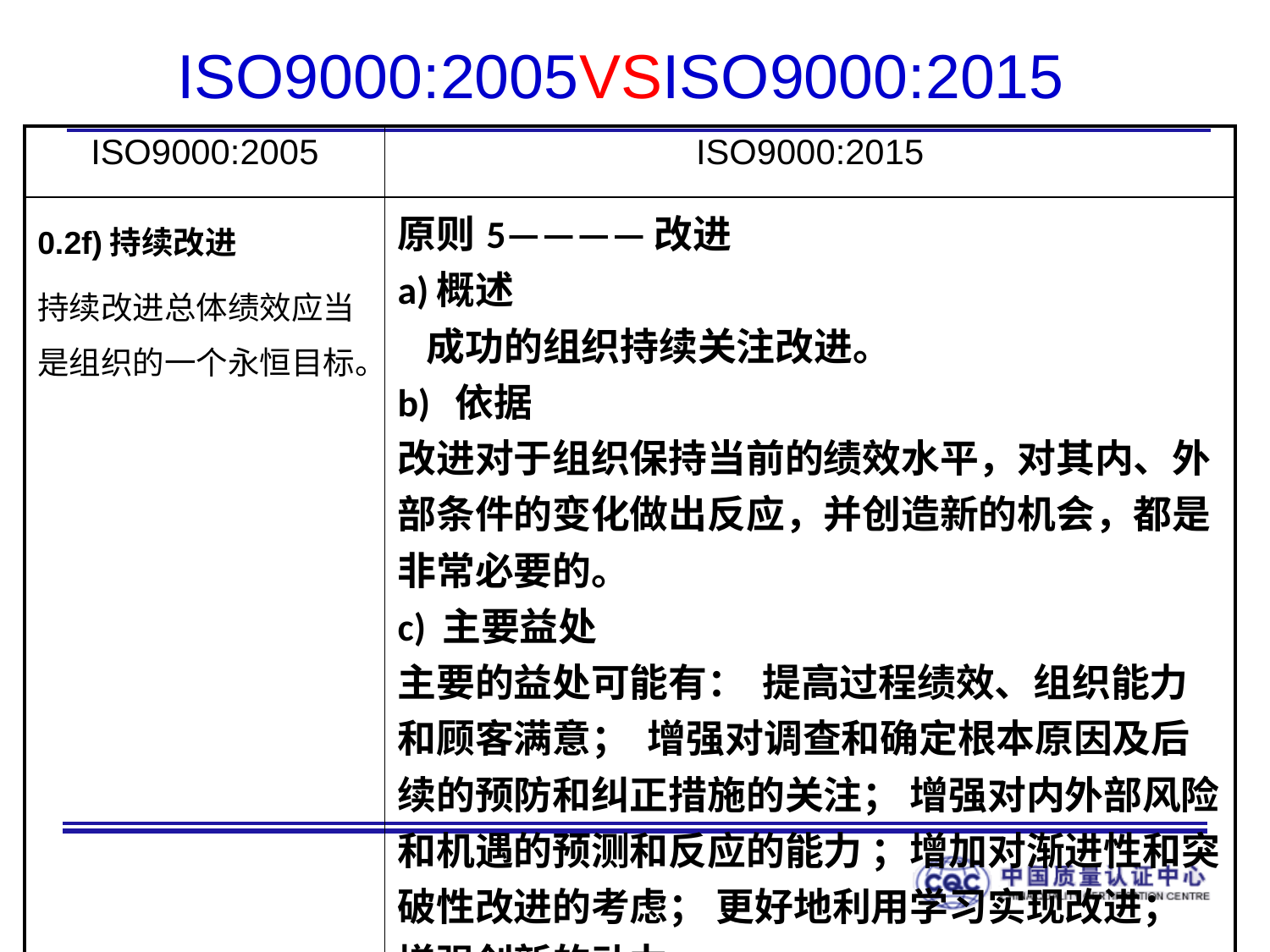

# ISO9000:2005VSISO9000:2015
| ISO9000:2005 | ISO9000:2015 |
| --- | --- |
| 0.2f)持续改进 持续改进总体绩效应当是组织的一个永恒目标。 | 原则5————改进 a)概述 成功的组织持续关注改进。 b) 依据 改进对于组织保持当前的绩效水平，对其内、外部条件的变化做出反应，并创造新的机会，都是非常必要的。 c) 主要益处 主要的益处可能有： 提高过程绩效、组织能力和顾客满意； 增强对调查和确定根本原因及后续的预防和纠正措施的关注； 增强对内外部风险和机遇的预测和反应的能力 ；增加对渐进性和突破性改进的考虑； 更好地利用学习实现改进； 增强创新的动力。 |